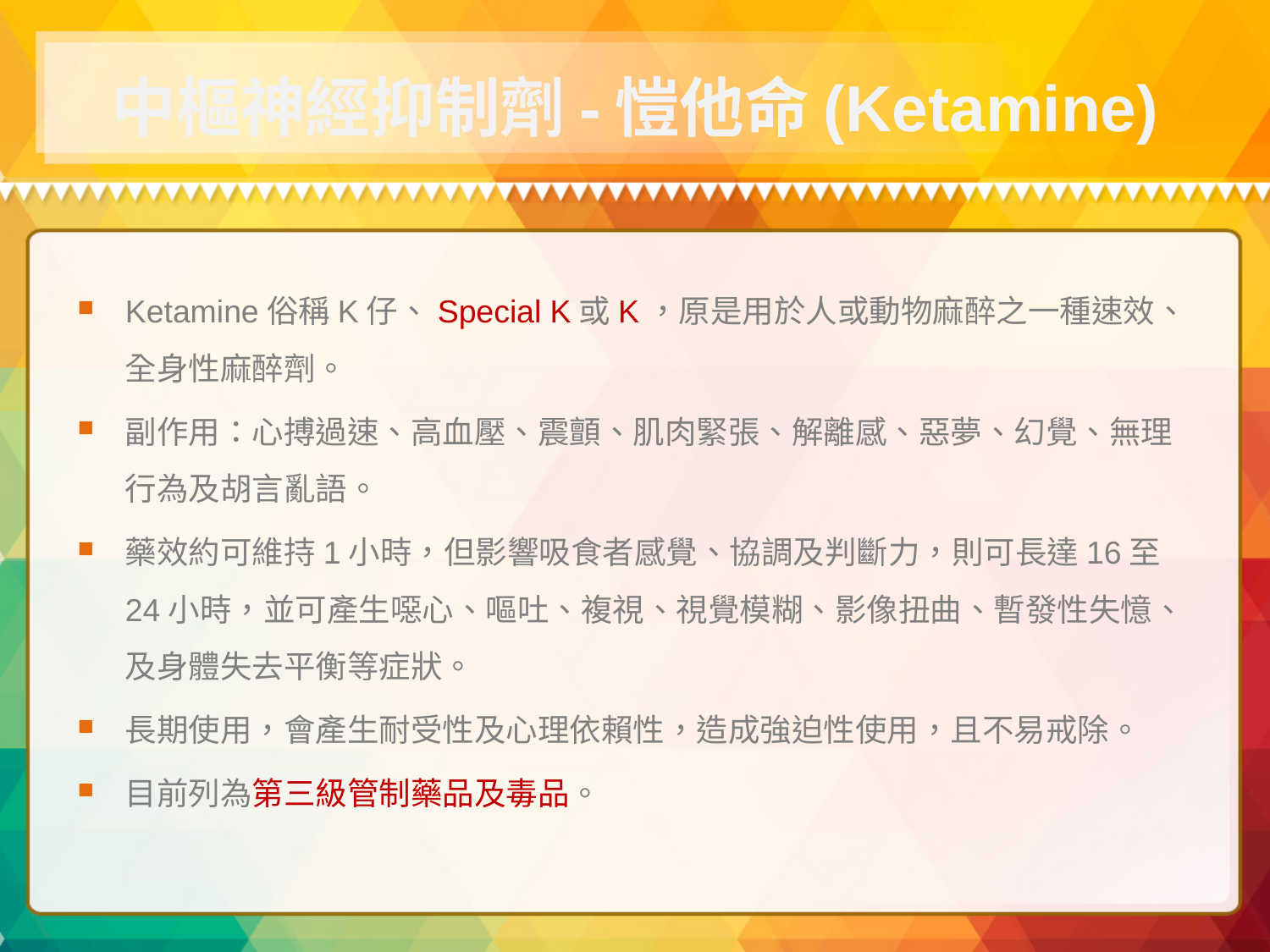

# 中樞神經抑制劑-愷他命(Ketamine)
Ketamine俗稱K仔、Special K或K，原是用於人或動物麻醉之一種速效、全身性麻醉劑。
副作用：心搏過速、高血壓、震顫、肌肉緊張、解離感、惡夢、幻覺、無理行為及胡言亂語。
藥效約可維持1小時，但影響吸食者感覺、協調及判斷力，則可長達16至24小時，並可產生噁心、嘔吐、複視、視覺模糊、影像扭曲、暫發性失憶、及身體失去平衡等症狀。
長期使用，會產生耐受性及心理依賴性，造成強迫性使用，且不易戒除。
目前列為第三級管制藥品及毒品。